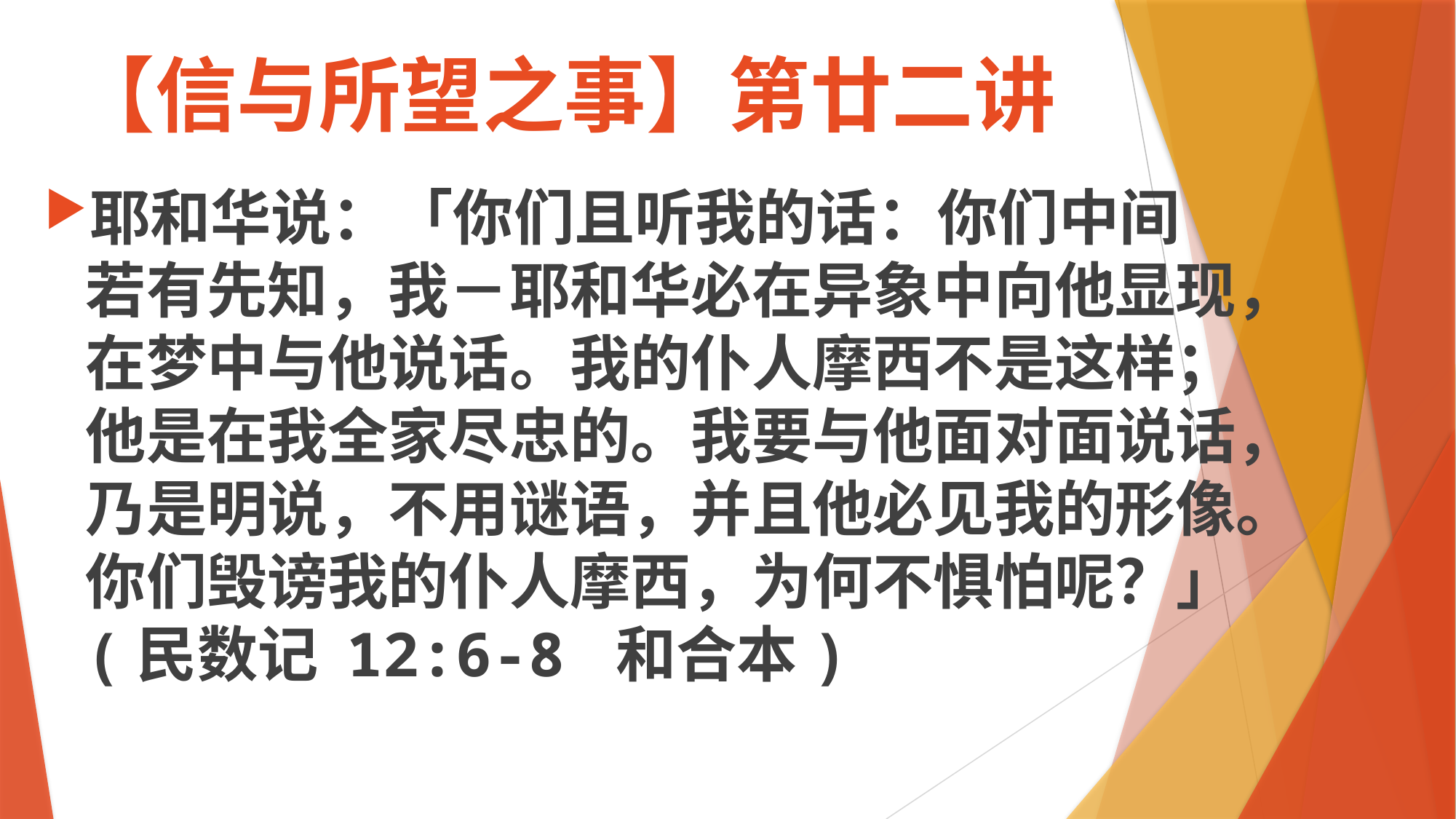

# 【信与所望之事】第廿二讲
耶和华说：「你们且听我的话：你们中间若有先知，我－耶和华必在异象中向他显现，在梦中与他说话。我的仆人摩西不是这样；他是在我全家尽忠的。我要与他面对面说话，乃是明说，不用谜语，并且他必见我的形像。你们毁谤我的仆人摩西，为何不惧怕呢？」(民数记 12:6-8 和合本)